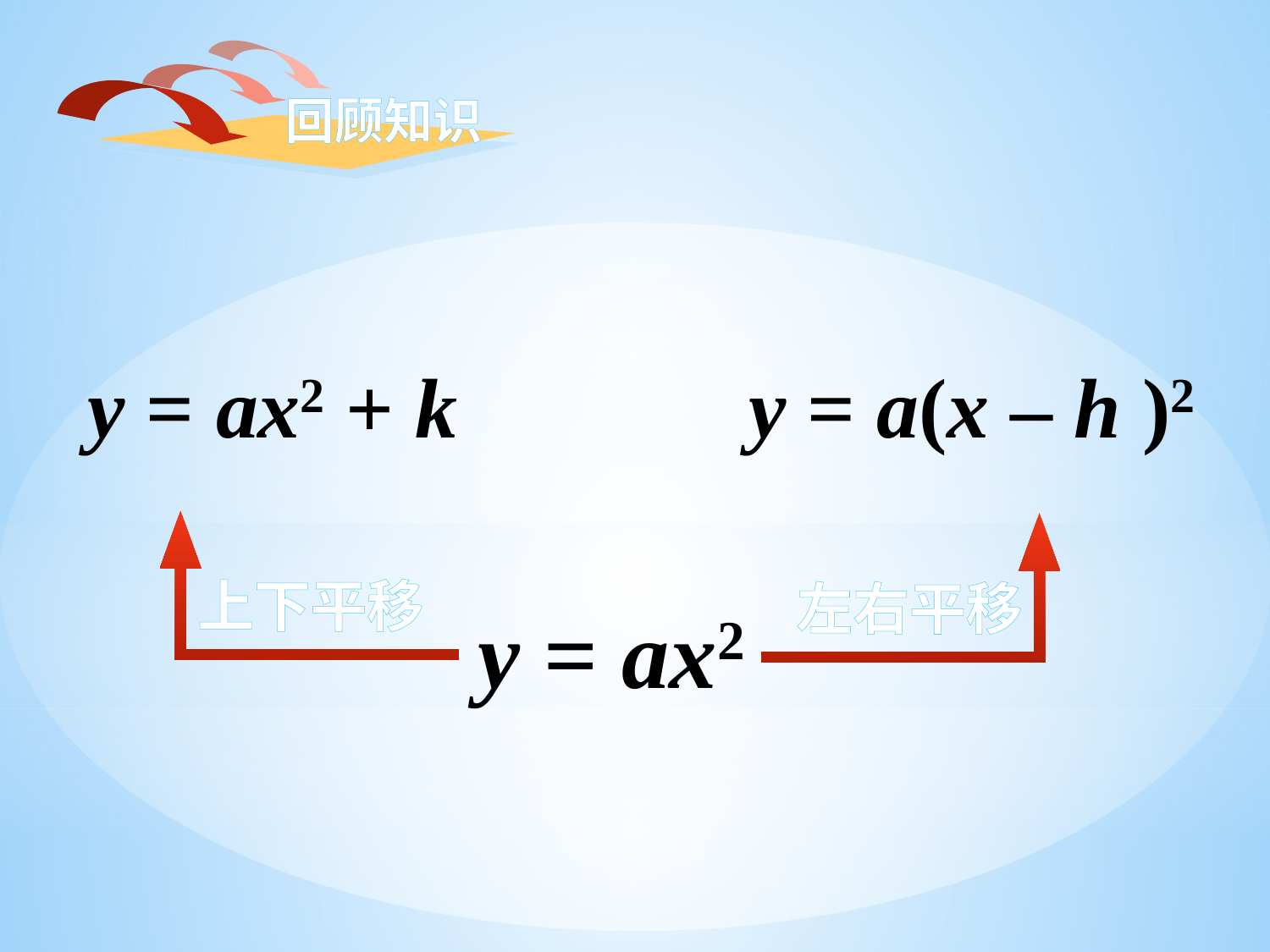

回顾知识

y = ax2 + k
y = a(x – h )2

上下平移
左右平移
y = ax2